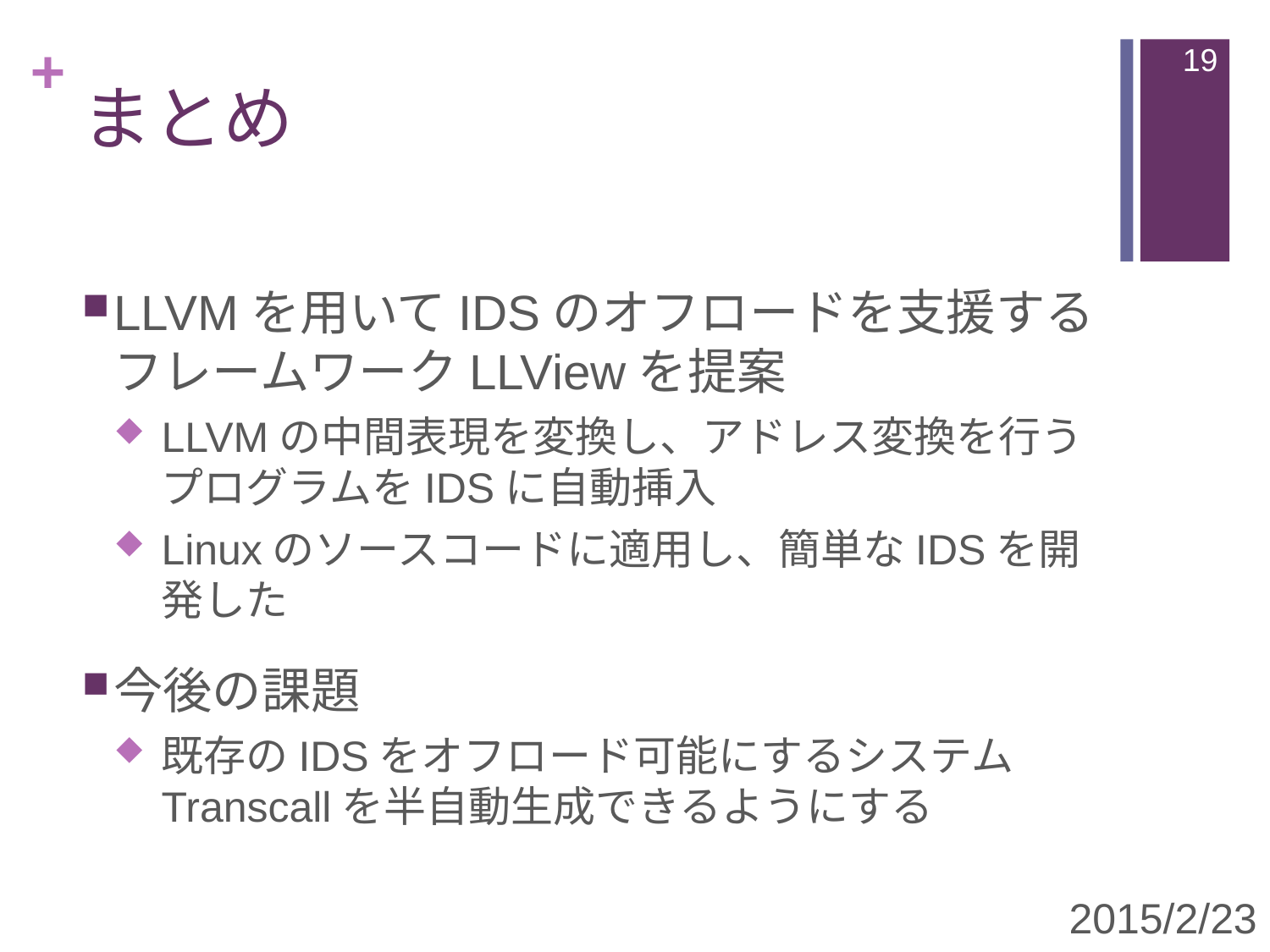

19
# まとめ
LLVMを用いてIDSのオフロードを支援するフレームワークLLViewを提案
LLVMの中間表現を変換し、アドレス変換を行うプログラムをIDSに自動挿入
Linuxのソースコードに適用し、簡単なIDSを開発した
今後の課題
既存のIDSをオフロード可能にするシステムTranscallを半自動生成できるようにする

2015/2/23